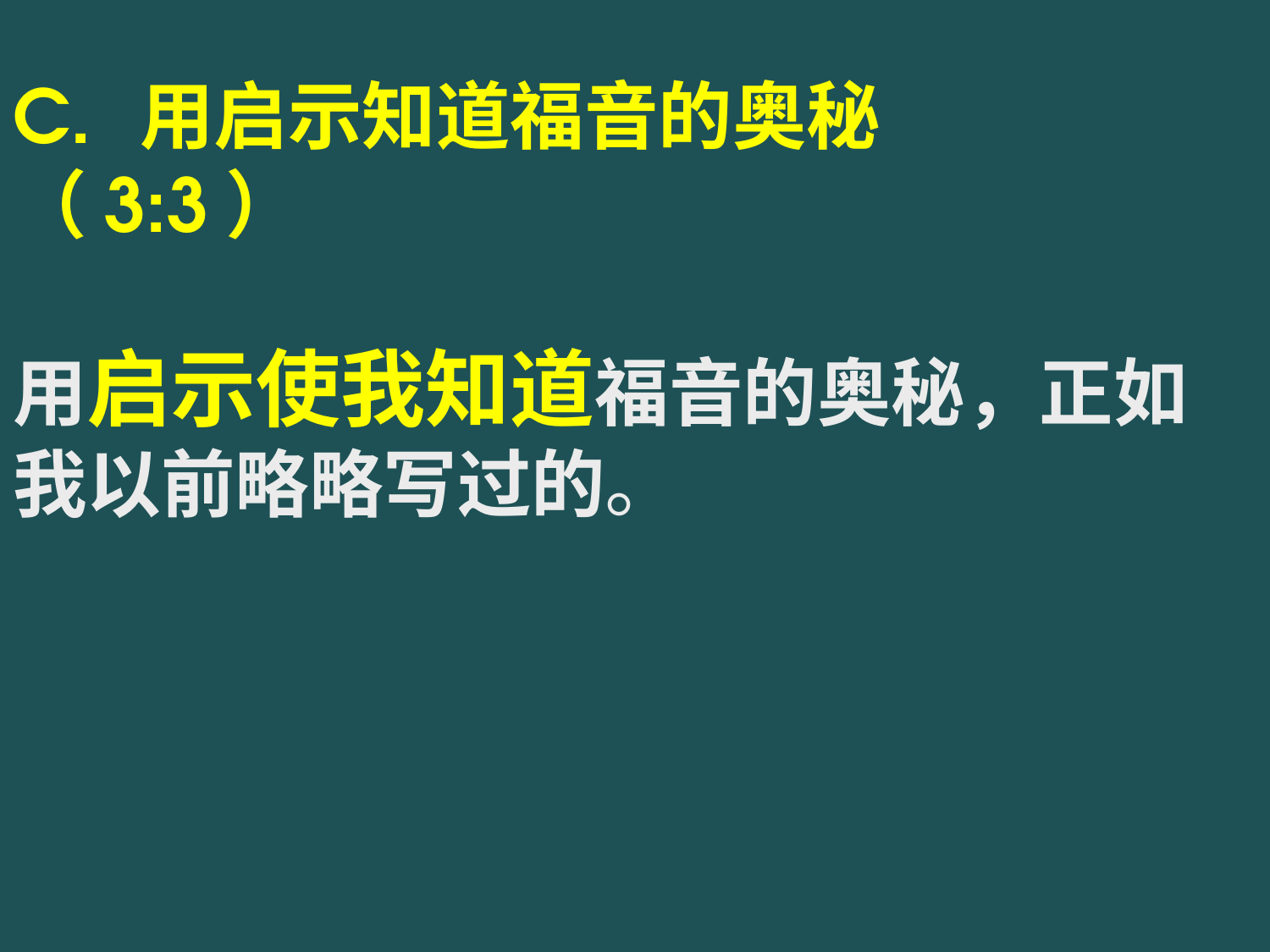

# C.	用启示知道福音的奥秘     （3:3） 用启示使我知道福音的奥秘，正如我以前略略写过的。